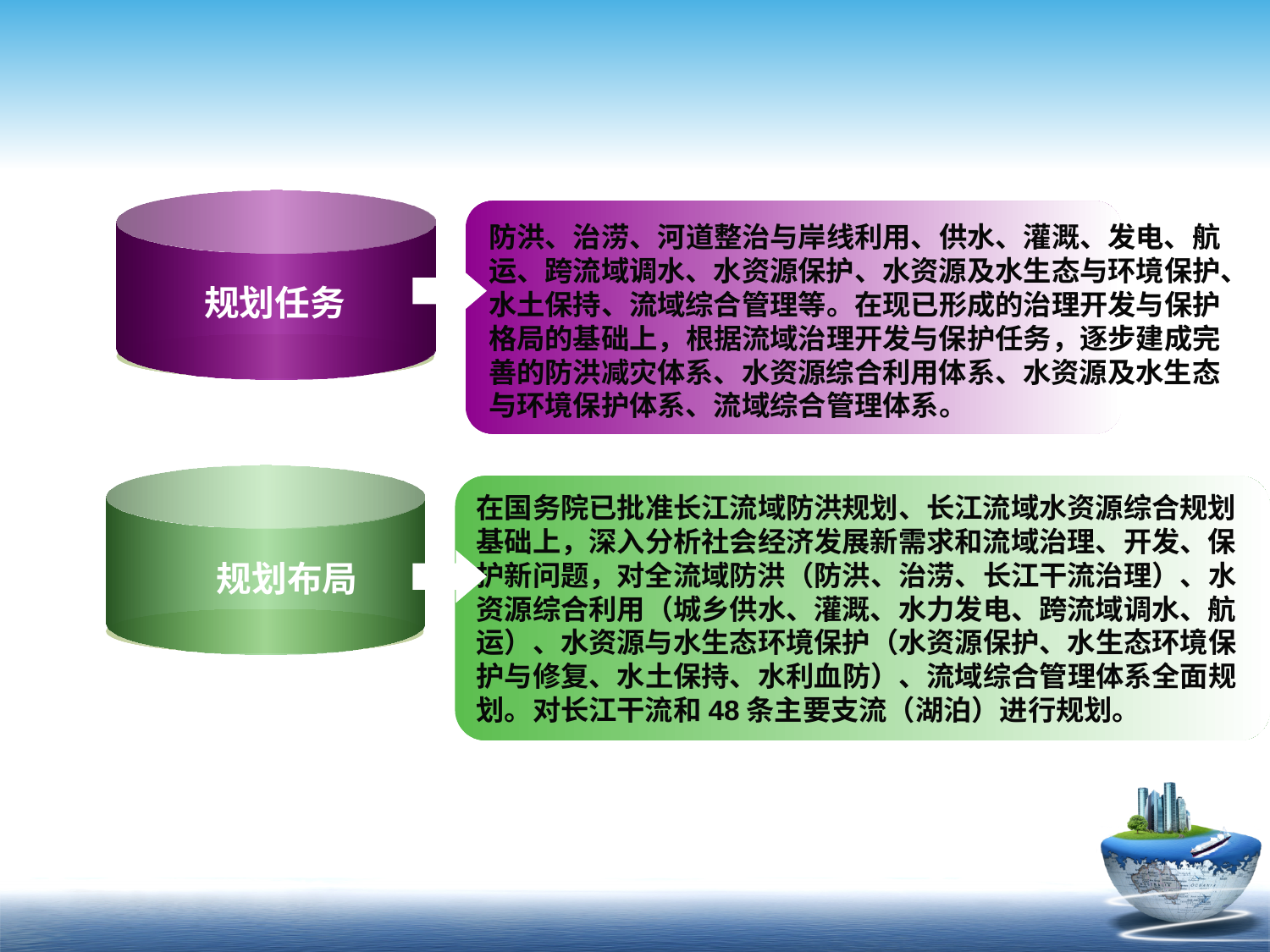

防洪、治涝、河道整治与岸线利用、供水、灌溉、发电、航
运、跨流域调水、水资源保护、水资源及水生态与环境保护、
水土保持、流域综合管理等。在现已形成的治理开发与保护
格局的基础上，根据流域治理开发与保护任务，逐步建成完
善的防洪减灾体系、水资源综合利用体系、水资源及水生态
与环境保护体系、流域综合管理体系。

规划任务

在国务院已批准长江流域防洪规划、长江流域水资源综合规划
基础上，深入分析社会经济发展新需求和流域治理、开发、保
护新问题，对全流域防洪（防洪、治涝、长江干流治理）、水
资源综合利用（城乡供水、灌溉、水力发电、跨流域调水、航
运）、水资源与水生态环境保护（水资源保护、水生态环境保
护与修复、水土保持、水利血防）、流域综合管理体系全面规
划。对长江干流和48条主要支流（湖泊）进行规划。

  规划布局

  Content Title